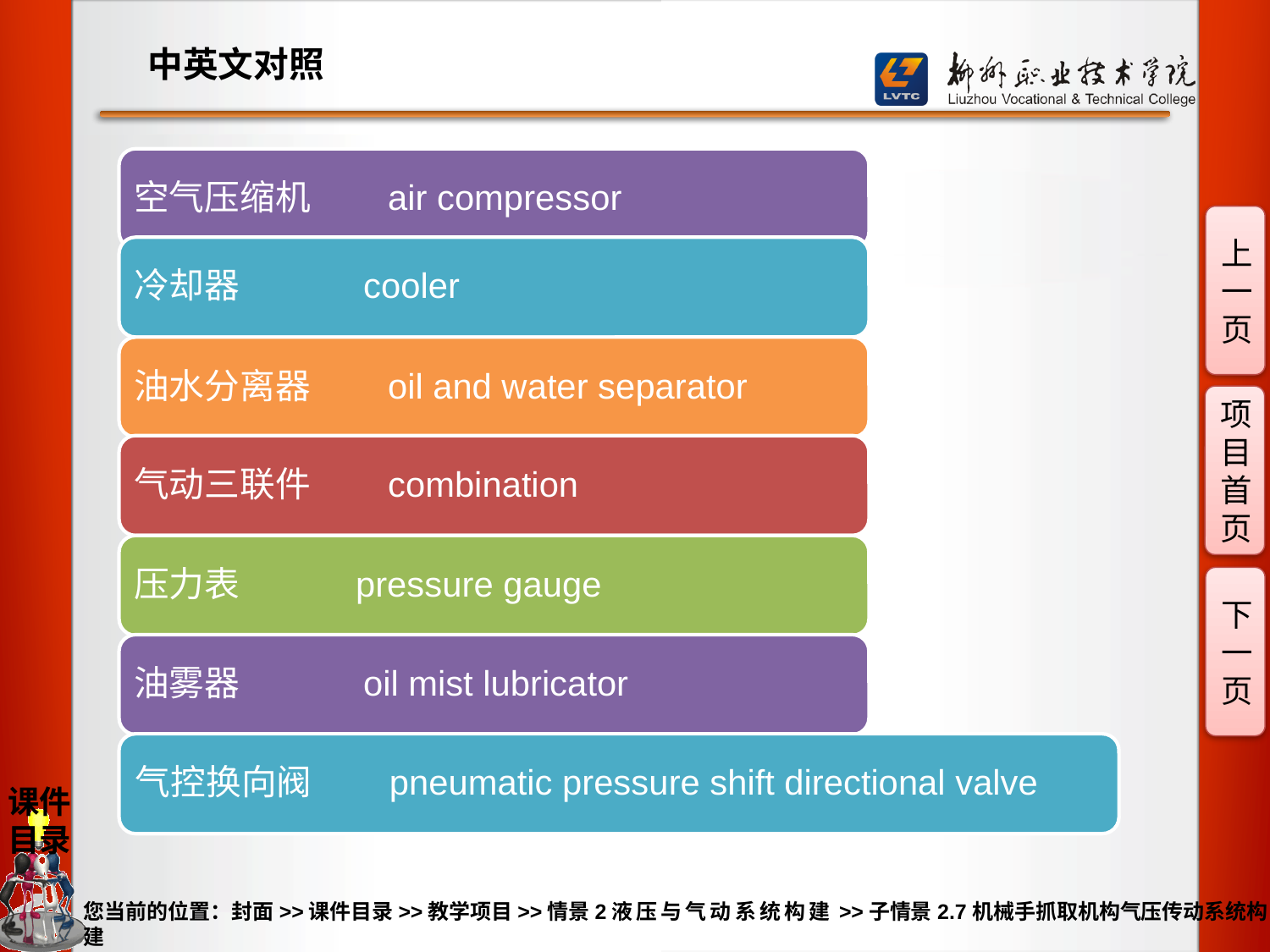

中英文对照

空气压缩机	air compressor

冷却器	            cooler

油水分离器	oil and water separator

气动三联件	combination

压力表	           pressure gauge

油雾器	            oil mist lubricator

气控换向阀	pneumatic pressure shift directional valve